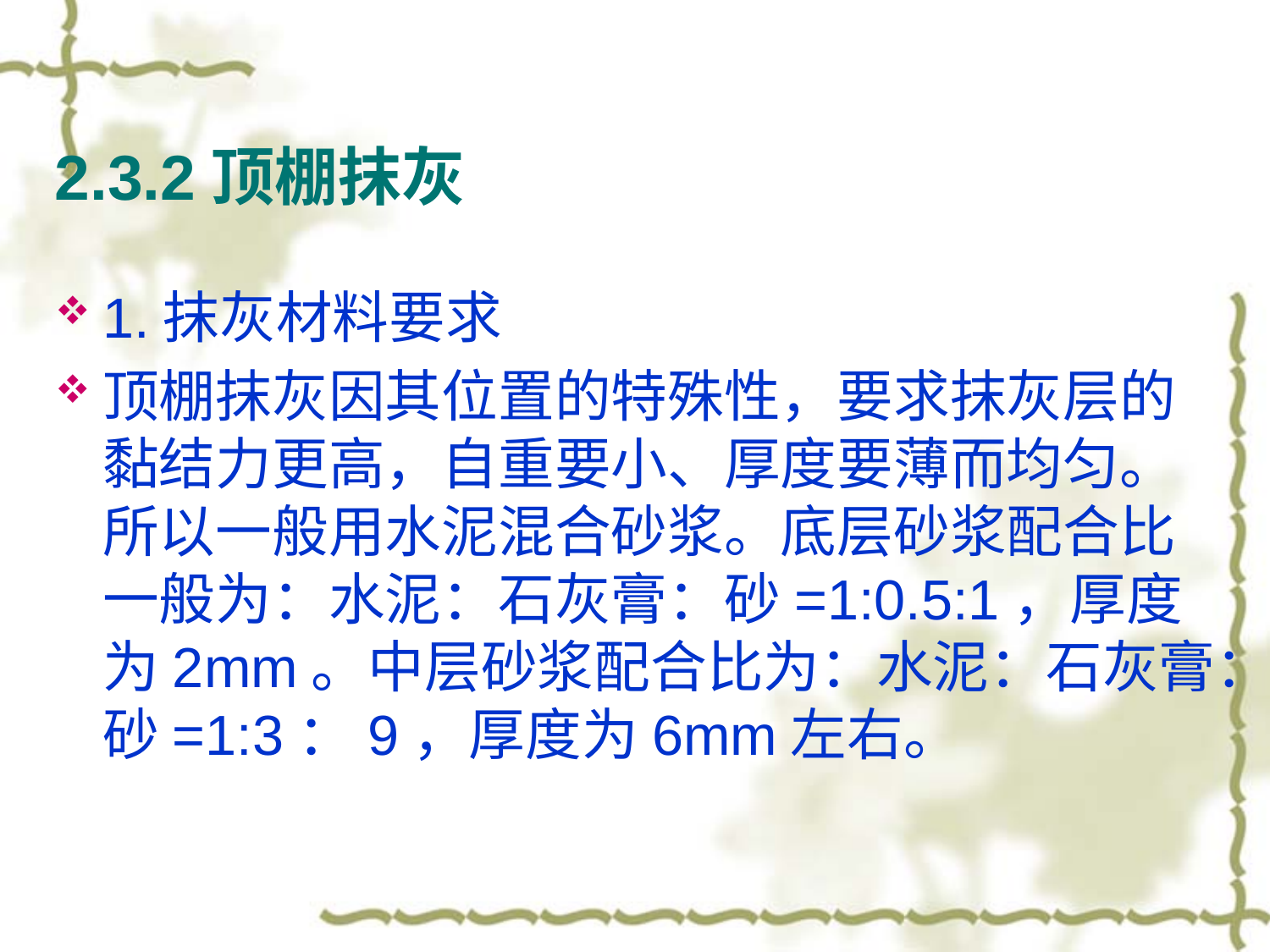

# 2.3.2顶棚抹灰
1.抹灰材料要求
顶棚抹灰因其位置的特殊性，要求抹灰层的黏结力更高，自重要小、厚度要薄而均匀。所以一般用水泥混合砂浆。底层砂浆配合比一般为：水泥：石灰膏：砂=1:0.5:1，厚度为2mm。中层砂浆配合比为：水泥：石灰膏：砂=1:3：9，厚度为6mm左右。